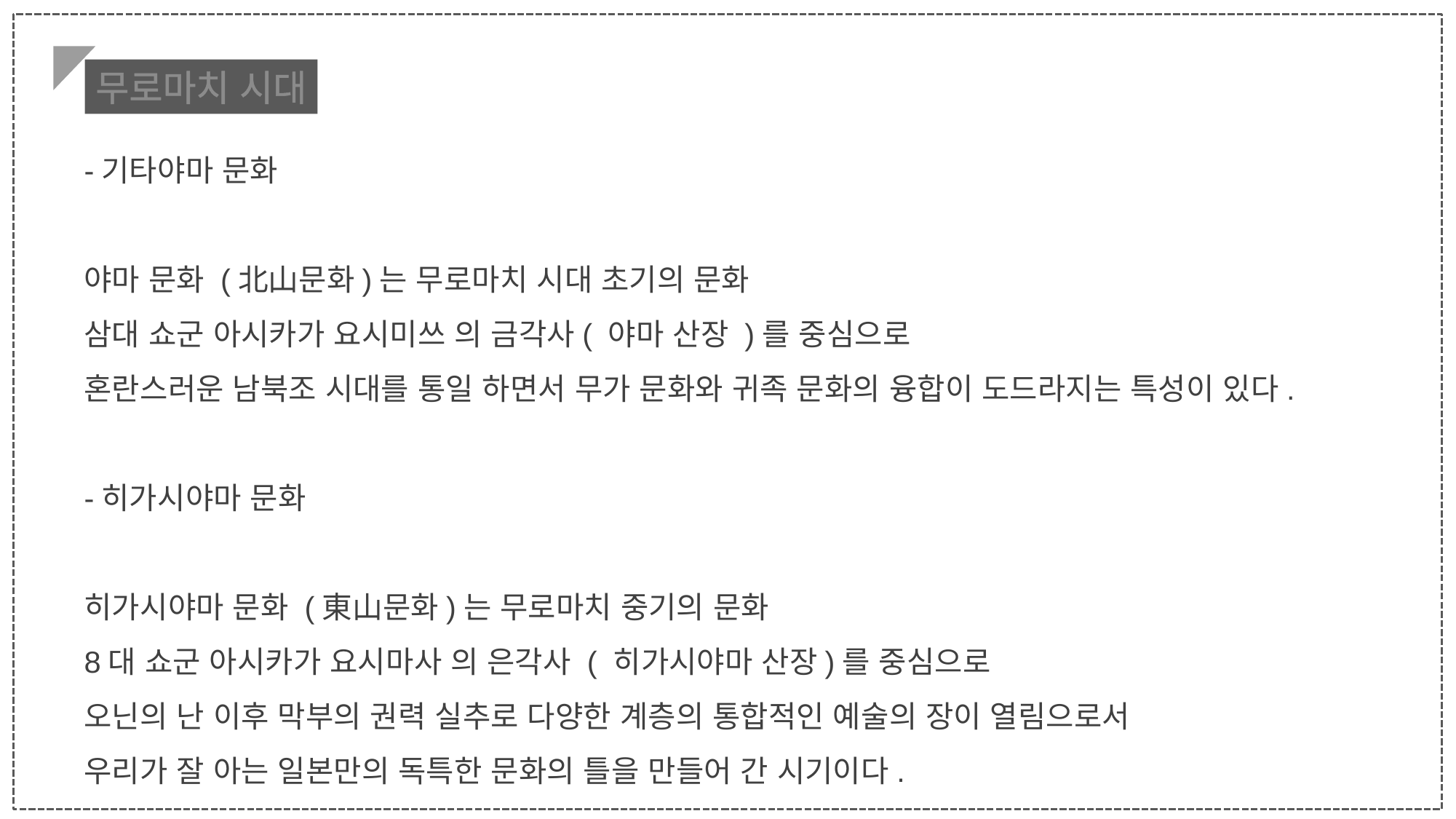

무로마치 시대
-기타야마 문화

야마 문화 (北山문화)는 무로마치 시대 초기의 문화
삼대 쇼군 아시카가 요시미쓰 의 금각사( 야마 산장 )를 중심으로
혼란스러운 남북조 시대를 통일 하면서 무가 문화와 귀족 문화의 융합이 도드라지는 특성이 있다.

-히가시야마 문화

히가시야마 문화 (東山문화)는 무로마치 중기의 문화
8대 쇼군 아시카가 요시마사 의 은각사 ( 히가시야마 산장)를 중심으로
오닌의 난 이후 막부의 권력 실추로 다양한 계층의 통합적인 예술의 장이 열림으로서
우리가 잘 아는 일본만의 독특한 문화의 틀을 만들어 간 시기이다.